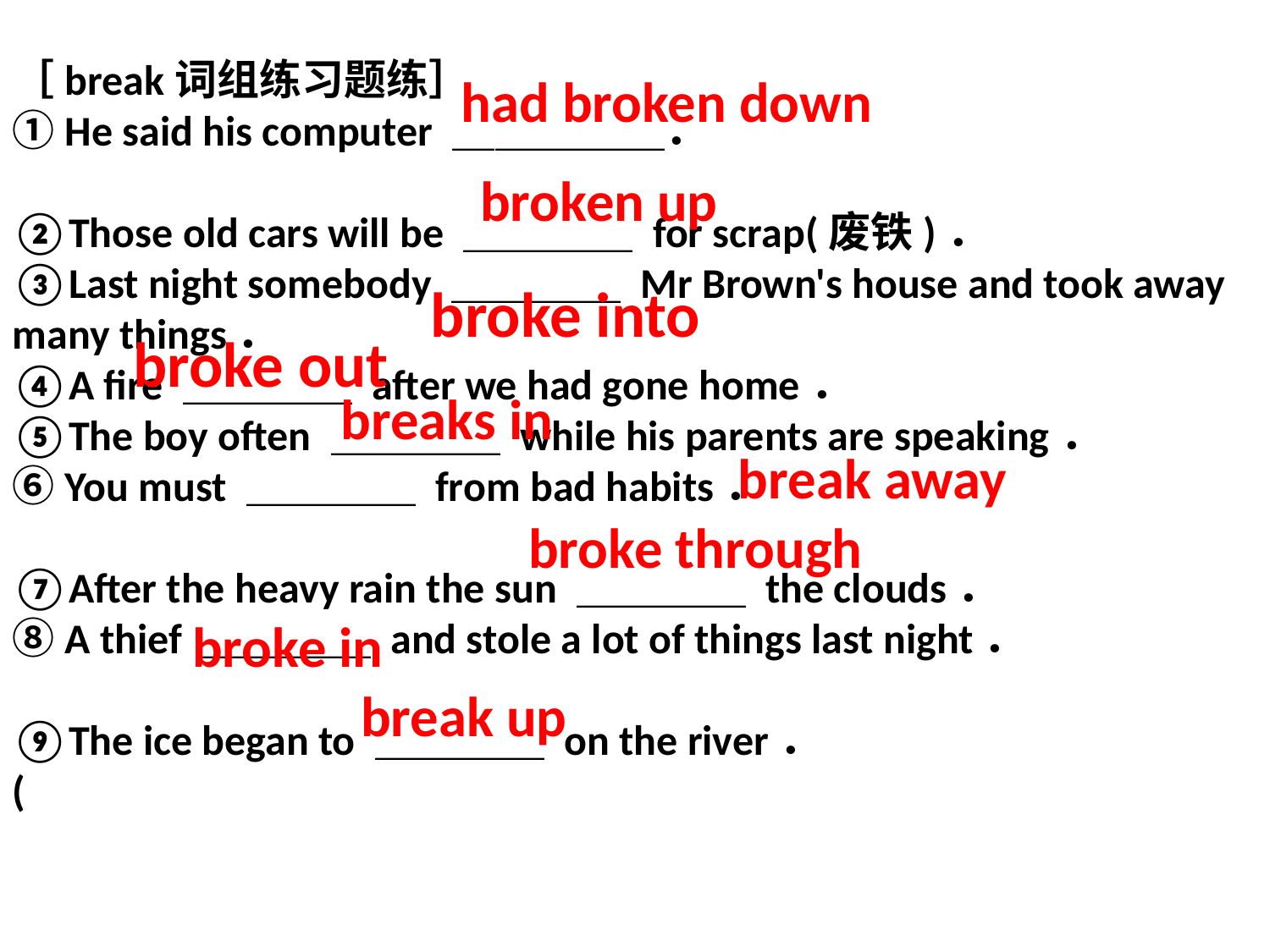

［break词组练习题练］ 
①He said his computer ＿＿＿＿＿．
②Those old cars will be ＿＿＿＿ for scrap(废铁)．
③Last night somebody ＿＿＿＿ Mr Brown's house and took away many things．
④A fire ＿＿＿＿ after we had gone home．
⑤The boy often ＿＿＿＿ while his parents are speaking． 
⑥You must ＿＿＿＿ from bad habits．
⑦After the heavy rain the sun ＿＿＿＿ the clouds． 
⑧A thief ＿＿＿＿ and stole a lot of things last night．
⑨The ice began to ＿＿＿＿ on the river． 
(
had broken down
broken up
broke into
broke out
breaks in
break away
broke through
broke in
break up